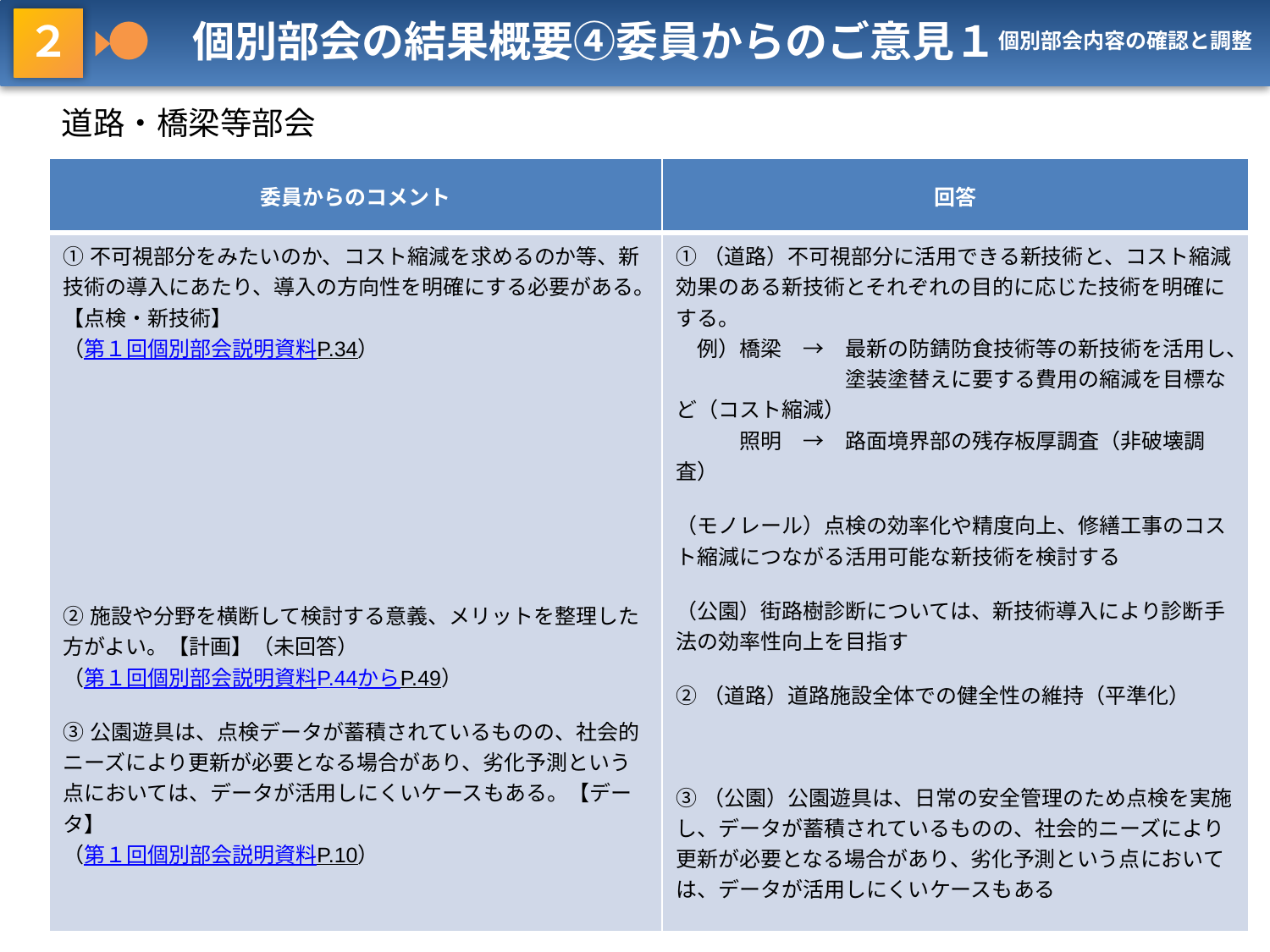

２    ●　個別部会の結果概要④委員からのご意見１
個別部会内容の確認と調整

道路・橋梁等部会
| 委員からのコメント | 回答 |
| --- | --- |
| ①不可視部分をみたいのか、コスト縮減を求めるのか等、新技術の導入にあたり、導入の方向性を明確にする必要がある。【点検・新技術】 （第１回個別部会説明資料P.34） ②施設や分野を横断して検討する意義、メリットを整理した方がよい。【計画】（未回答） （第１回個別部会説明資料P.44からP.49） ③公園遊具は、点検データが蓄積されているものの、社会的ニーズにより更新が必要となる場合があり、劣化予測という点においては、データが活用しにくいケースもある。【データ】 （第１回個別部会説明資料P.10） | ①（道路）不可視部分に活用できる新技術と、コスト縮減効果のある新技術とそれぞれの目的に応じた技術を明確にする。 　例）橋梁　→　最新の防錆防食技術等の新技術を活用し、 　　　　　　　　塗装塗替えに要する費用の縮減を目標など（コスト縮減） 　　　照明　→　路面境界部の残存板厚調査（非破壊調査） （モノレール）点検の効率化や精度向上、修繕工事のコスト縮減につながる活用可能な新技術を検討する （公園）街路樹診断については、新技術導入により診断手法の効率性向上を目指す ②（道路）道路施設全体での健全性の維持（平準化） ③（公園）公園遊具は、日常の安全管理のため点検を実施し、データが蓄積されているものの、社会的ニーズにより更新が必要となる場合があり、劣化予測という点においては、データが活用しにくいケースもある |